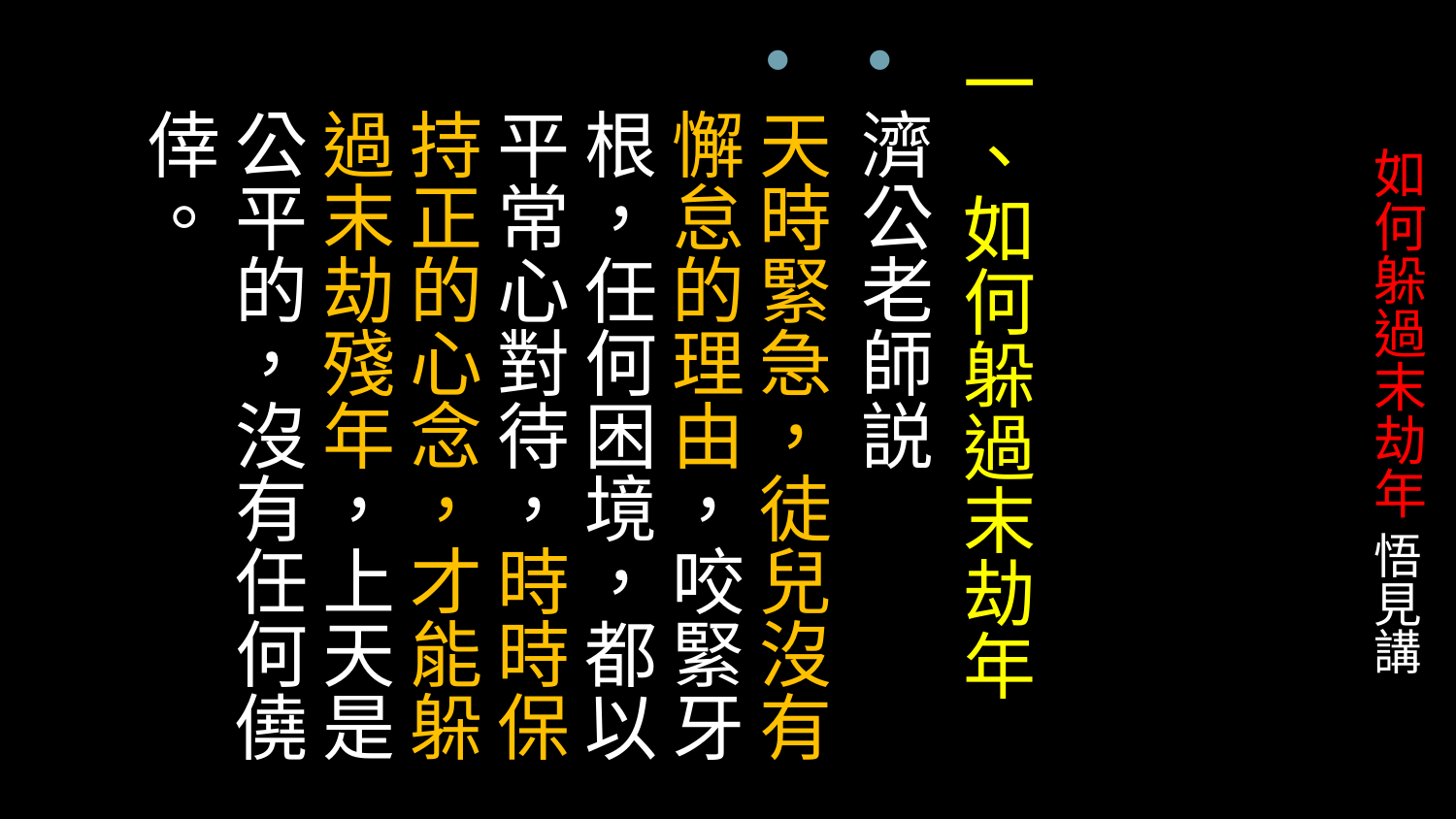

# 如何躲過末劫年 悟見講
一、如何躲過末劫年
濟公老師説
天時緊急，徒兒沒有懈怠的理由，咬緊牙根，任何困境，都以平常心對待，時時保持正的心念，才能躲過末劫殘年，上天是公平的，沒有任何僥倖。